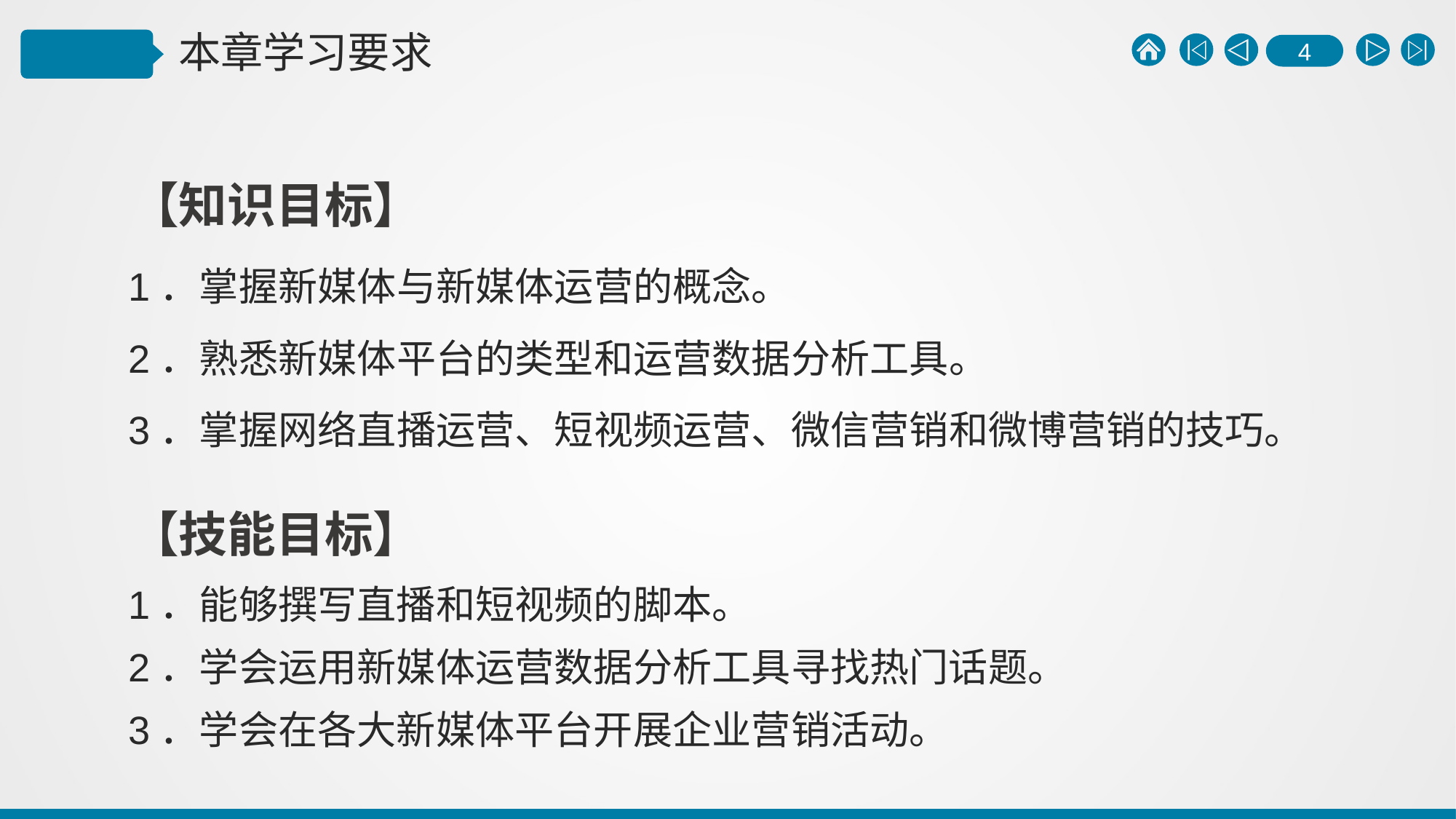

【知识目标】
1．掌握新媒体与新媒体运营的概念。
2．熟悉新媒体平台的类型和运营数据分析工具。
3．掌握网络直播运营、短视频运营、微信营销和微博营销的技巧。
【技能目标】
1．能够撰写直播和短视频的脚本。
2．学会运用新媒体运营数据分析工具寻找热门话题。
3．学会在各大新媒体平台开展企业营销活动。